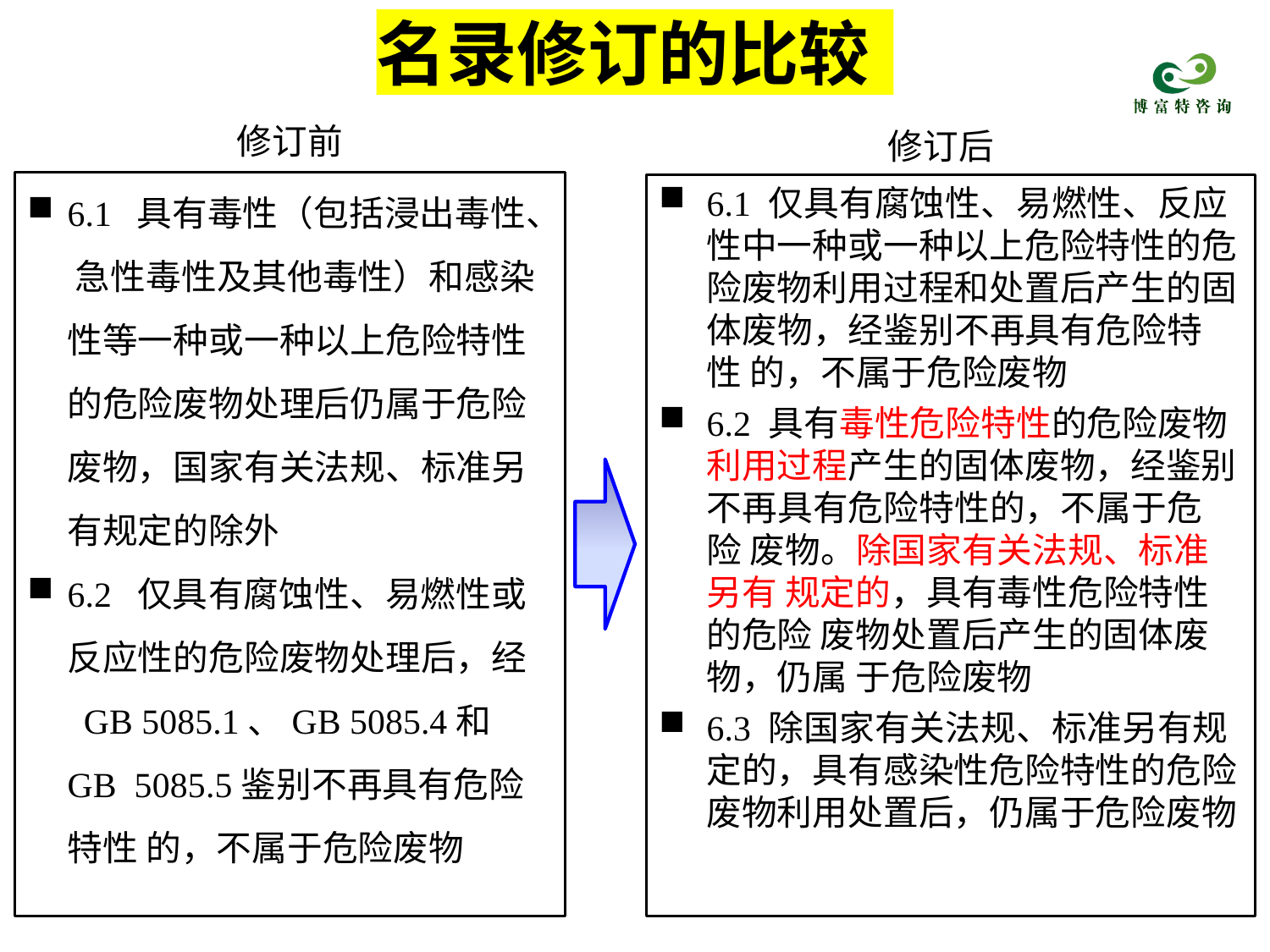

# 名录修订的比较
修订后
6.1 仅具有腐蚀性、易燃性、反应 性中一种或一种以上危险特性的危 险废物利用过程和处置后产生的固 体废物，经鉴别不再具有危险特性 的，不属于危险废物
6.2 具有毒性危险特性的危险废物 利用过程产生的固体废物，经鉴别 不再具有危险特性的，不属于危险 废物。除国家有关法规、标准另有 规定的，具有毒性危险特性的危险 废物处置后产生的固体废物，仍属 于危险废物
6.3 除国家有关法规、标准另有规 定的，具有感染性危险特性的危险 废物利用处置后，仍属于危险废物
修订前
6.1 具有毒性（包括浸出毒性、 急性毒性及其他毒性）和感染 性等一种或一种以上危险特性 的危险废物处理后仍属于危险 废物，国家有关法规、标准另 有规定的除外
6.2 仅具有腐蚀性、易燃性或 反应性的危险废物处理后，经  GB 5085.1、GB 5085.4和GB  5085.5鉴别不再具有危险特性 的，不属于危险废物